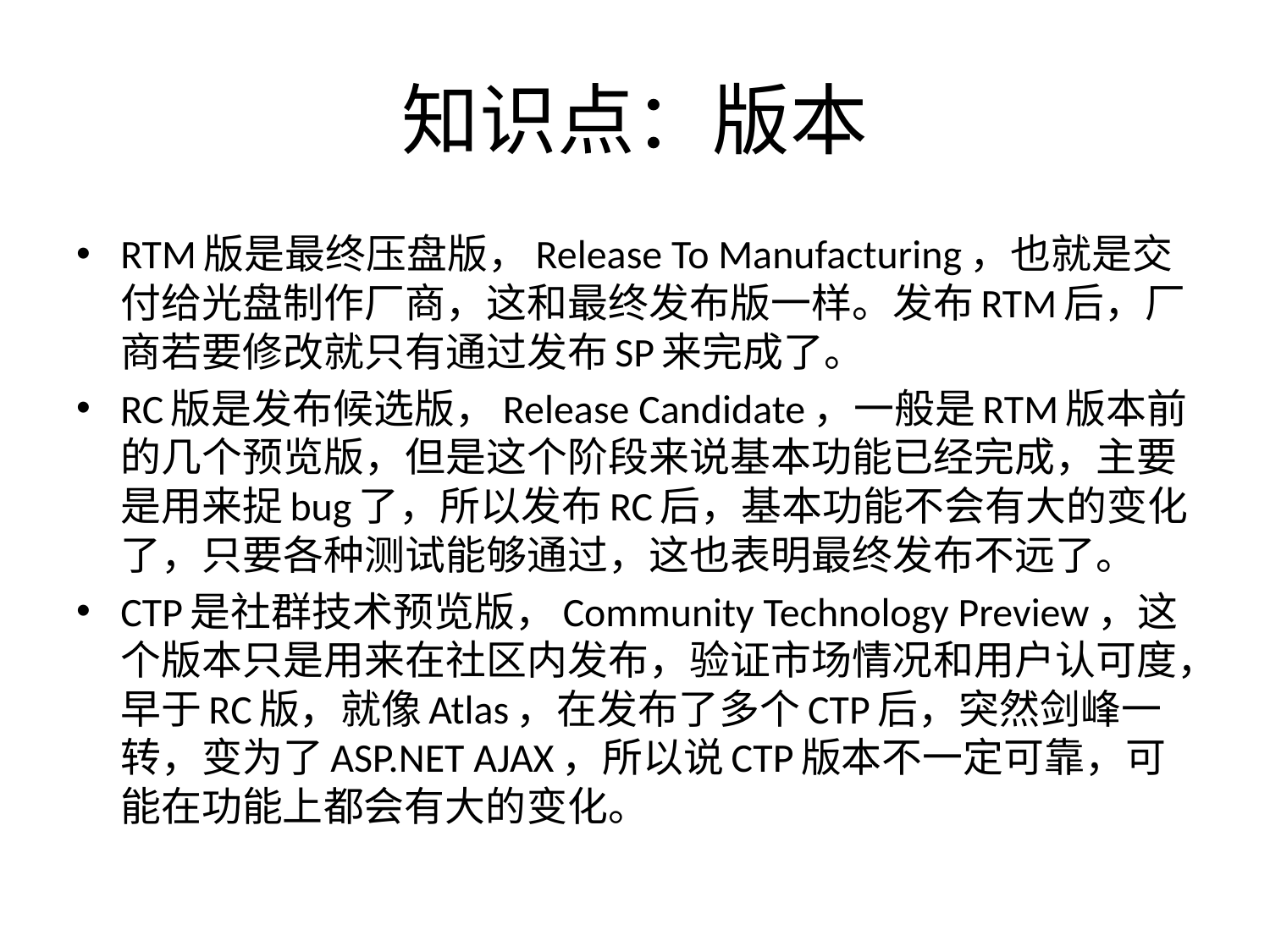

# 知识点：版本
RTM版是最终压盘版，Release To Manufacturing，也就是交付给光盘制作厂商，这和最终发布版一样。发布RTM后，厂商若要修改就只有通过发布SP来完成了。
RC版是发布候选版，Release Candidate，一般是RTM版本前的几个预览版，但是这个阶段来说基本功能已经完成，主要是用来捉bug了，所以发布RC后，基本功能不会有大的变化了，只要各种测试能够通过，这也表明最终发布不远了。
CTP是社群技术预览版，Community Technology Preview，这个版本只是用来在社区内发布，验证市场情况和用户认可度，早于RC版，就像Atlas，在发布了多个CTP后，突然剑峰一转，变为了ASP.NET AJAX，所以说CTP版本不一定可靠，可能在功能上都会有大的变化。